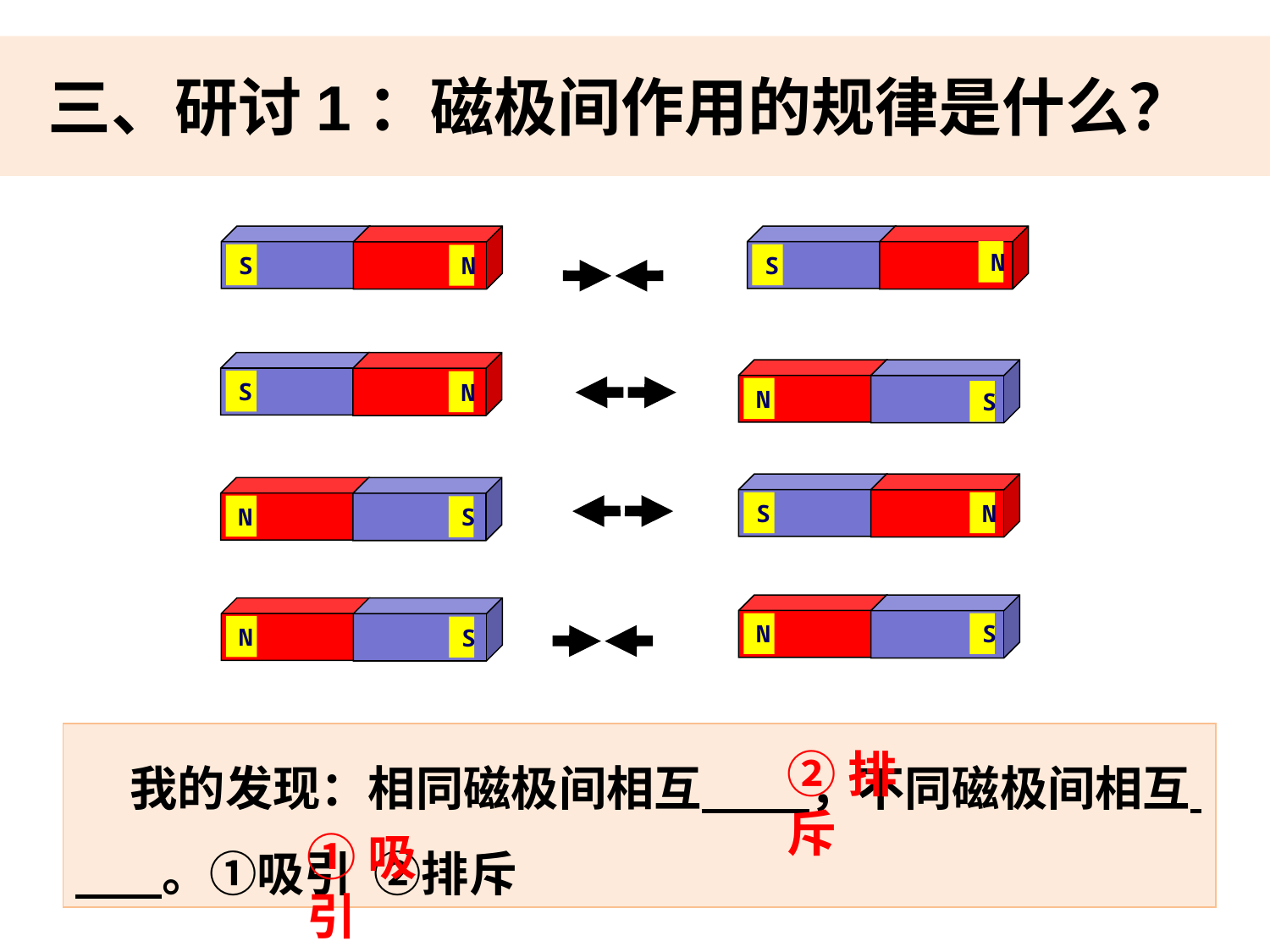

三、研讨1：磁极间作用的规律是什么？

S
N

N
S

S
N

N
S

S
N

N
S

N
S

N
S

    我的发现：相同磁极间相互          ，不同磁极间相互          。①吸引  ②排斥
②排斥
①吸引